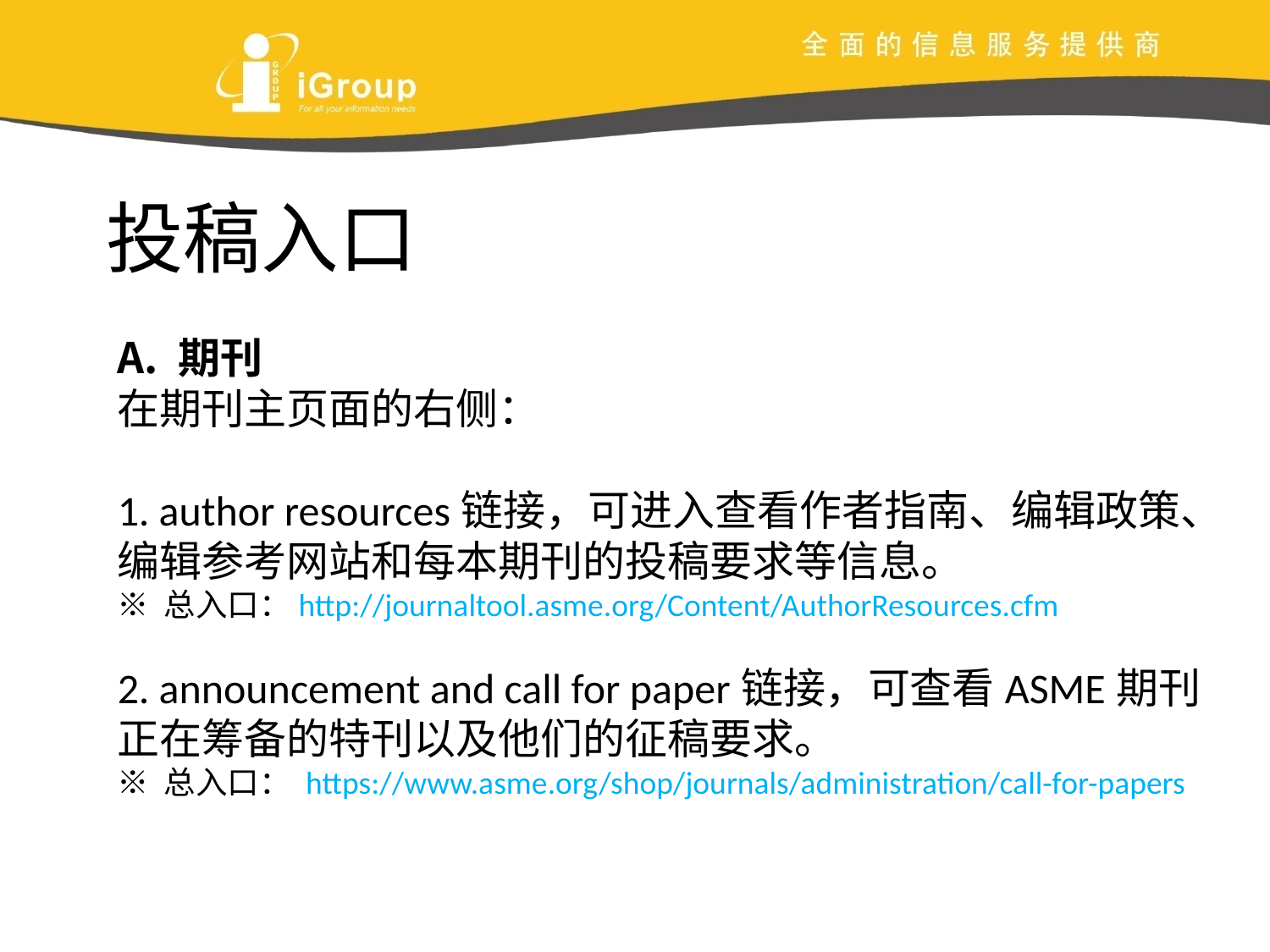

投稿入口
 期刊
在期刊主页面的右侧：

1. author resources链接，可进入查看作者指南、编辑政策、编辑参考网站和每本期刊的投稿要求等信息。
※ 总入口：http://journaltool.asme.org/Content/AuthorResources.cfm

2. announcement and call for paper链接，可查看ASME期刊正在筹备的特刊以及他们的征稿要求。
※ 总入口： https://www.asme.org/shop/journals/administration/call-for-papers